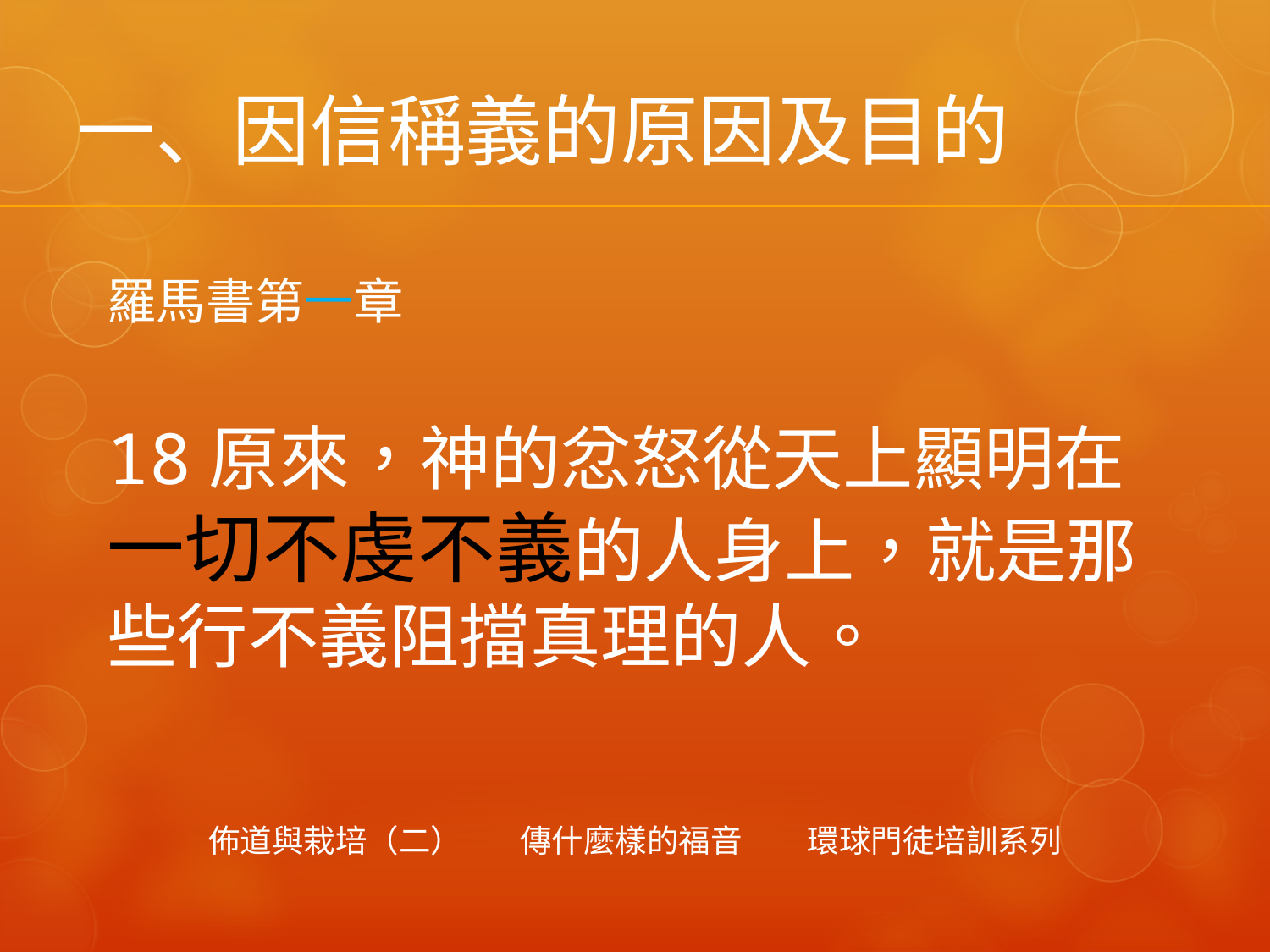

一、因信稱義的原因及目的

羅馬書第一章

18原來，神的忿怒從天上顯明在一切不虔不義的人身上，就是那些行不義阻擋真理的人。